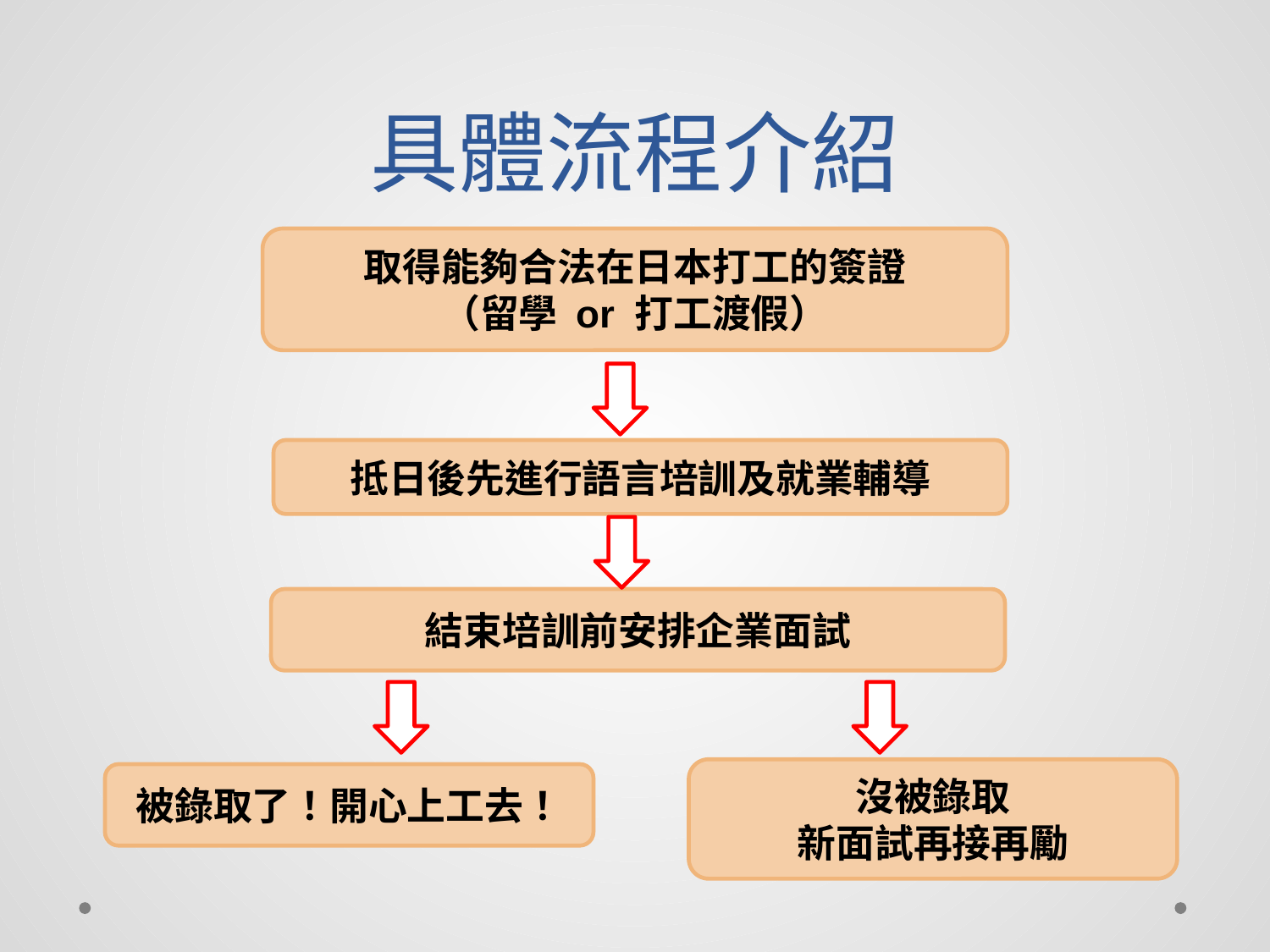

# 具體流程介紹
取得能夠合法在日本打工的簽證
（留學 or 打工渡假）

抵日後先進行語言培訓及就業輔導

結束培訓前安排企業面試

沒被錄取
新面試再接再勵
被錄取了！開心上工去！